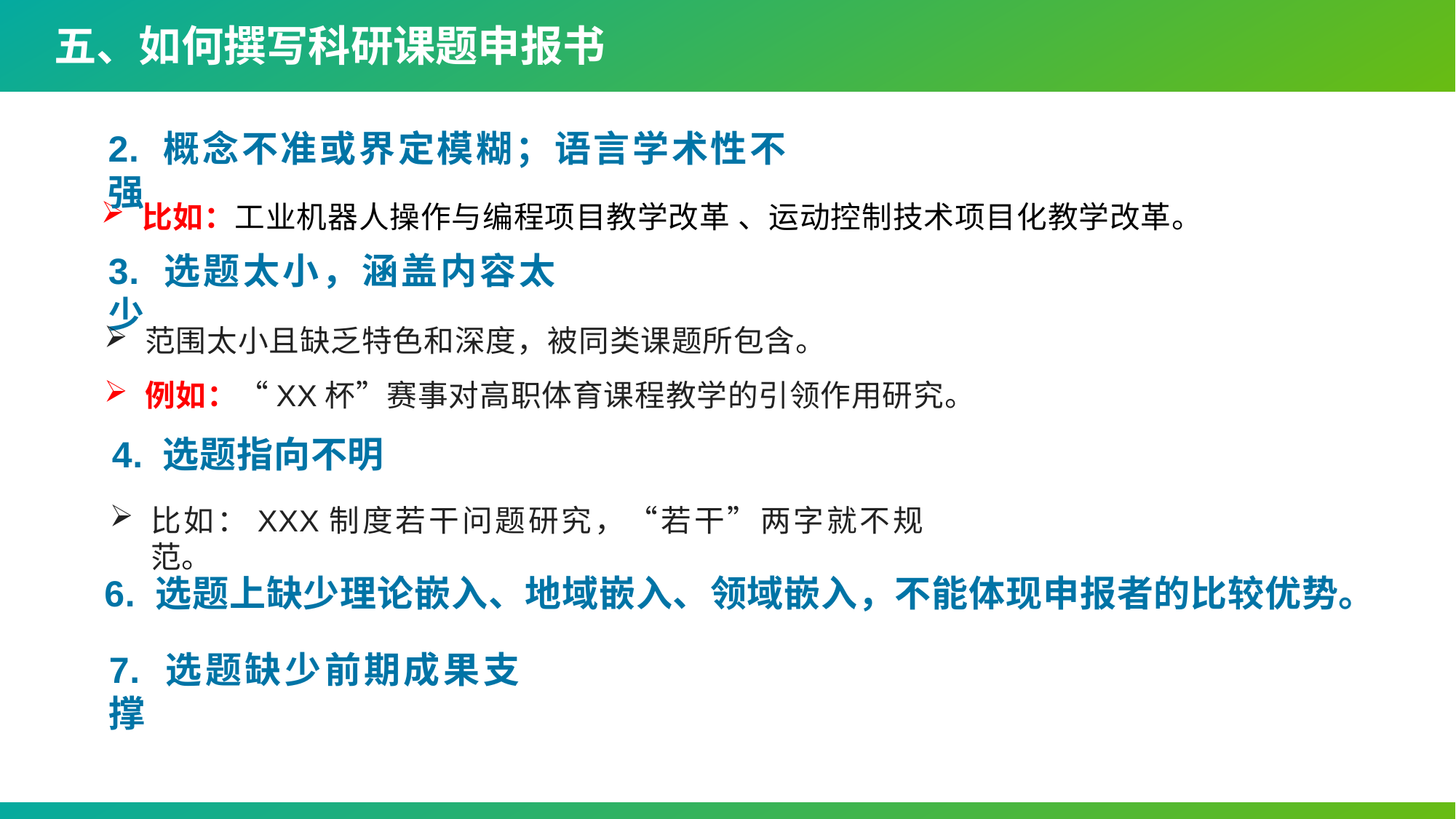

五、如何撰写科研课题申报书
2. 概念不准或界定模糊；语言学术性不强
比如：工业机器人操作与编程项目教学改革 、运动控制技术项目化教学改革。
3. 选题太小，涵盖内容太少
范围太小且缺乏特色和深度，被同类课题所包含。
例如：“XX杯”赛事对高职体育课程教学的引领作用研究。
 4. 选题指向不明
比如：XXX制度若干问题研究，“若干”两字就不规范。
6. 选题上缺少理论嵌入、地域嵌入、领域嵌入，不能体现申报者的比较优势。
7. 选题缺少前期成果支撑